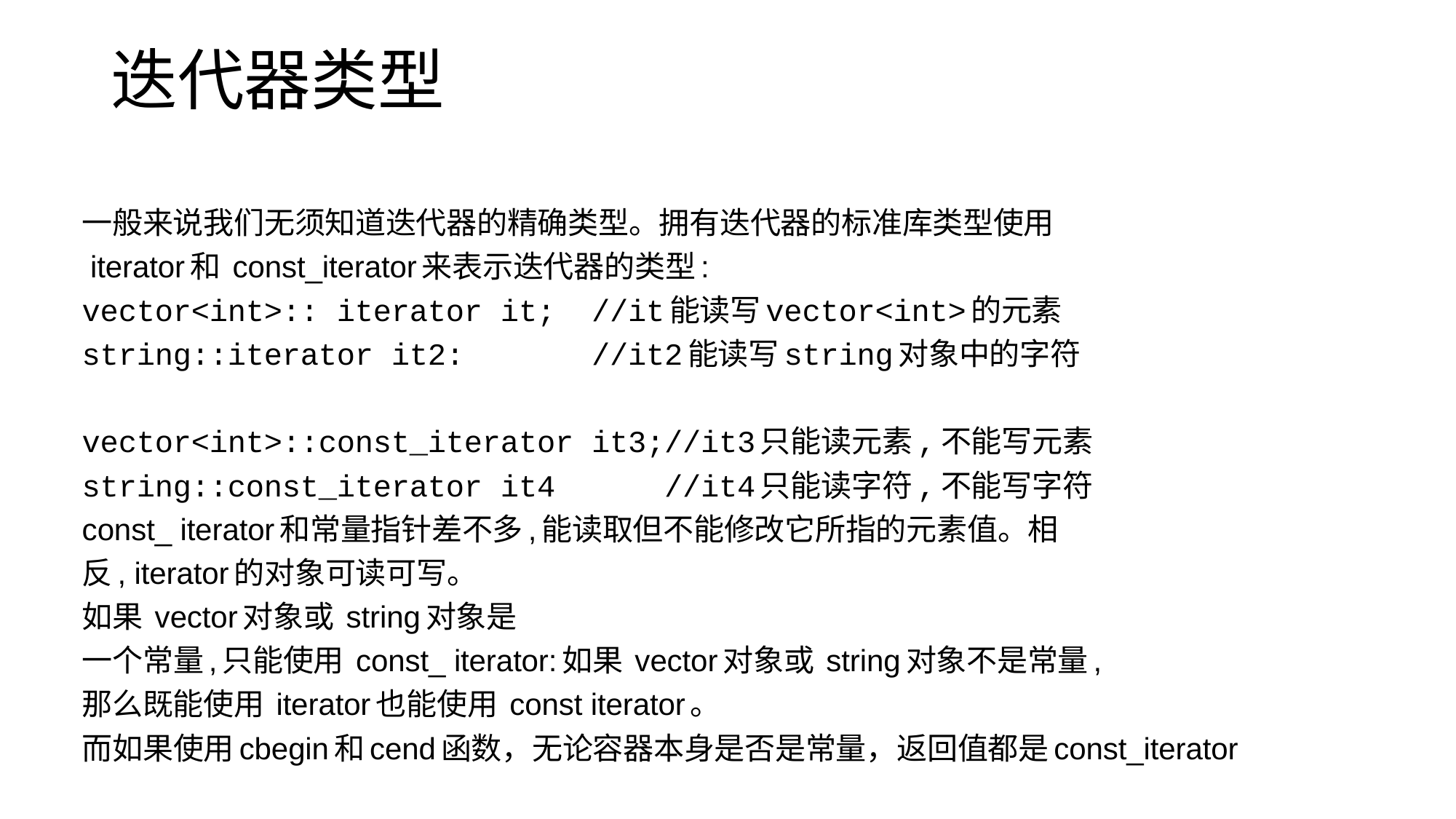

# 迭代器类型
一般来说我们无须知道迭代器的精确类型。拥有迭代器的标准库类型使用
 iterator和 const_iterator来表示迭代器的类型:
vector<int>:: iterator it;  //it能读写vector<int>的元素
string::iterator it2:       //it2能读写string对象中的字符

vector<int>::const_iterator it3;//it3只能读元素,不能写元素
string::const_iterator it4      //it4只能读字符,不能写字符
const_ iterator和常量指针差不多,能读取但不能修改它所指的元素值。相
反, iterator的对象可读可写。
如果 vector对象或 string对象是
一个常量,只能使用 const_ iterator:如果 vector对象或 string对象不是常量,
那么既能使用 iterator也能使用 const iterator。
而如果使用cbegin和cend函数，无论容器本身是否是常量，返回值都是const_iterator